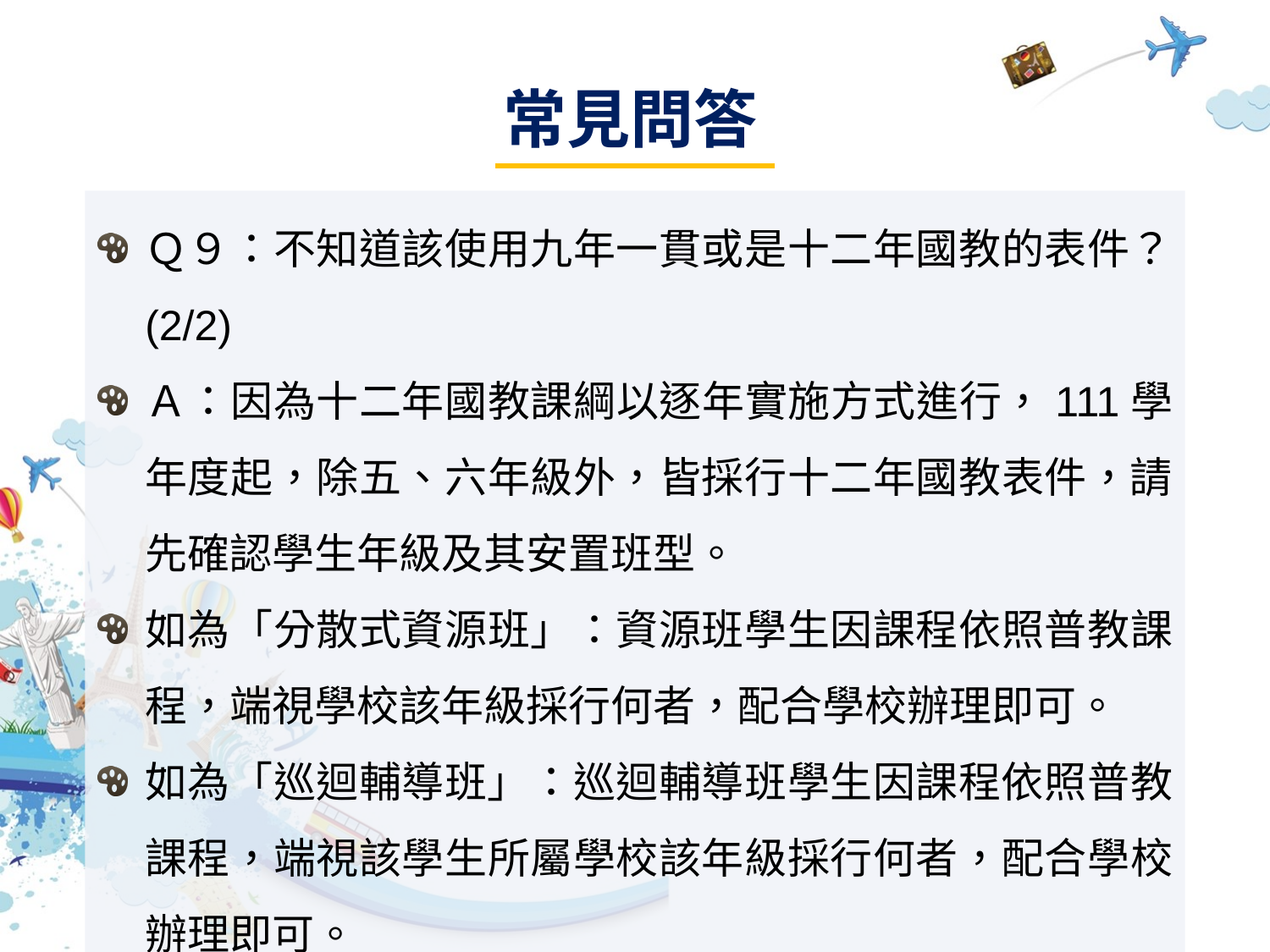

# 常見問答
Ｑ９：不知道該使用九年一貫或是十二年國教的表件？ (2/2)
Ａ：因為十二年國教課綱以逐年實施方式進行，111學年度起，除五、六年級外，皆採行十二年國教表件，請先確認學生年級及其安置班型。
如為「分散式資源班」：資源班學生因課程依照普教課程，端視學校該年級採行何者，配合學校辦理即可。
如為「巡迴輔導班」：巡迴輔導班學生因課程依照普教課程，端視該學生所屬學校該年級採行何者，配合學校辦理即可。